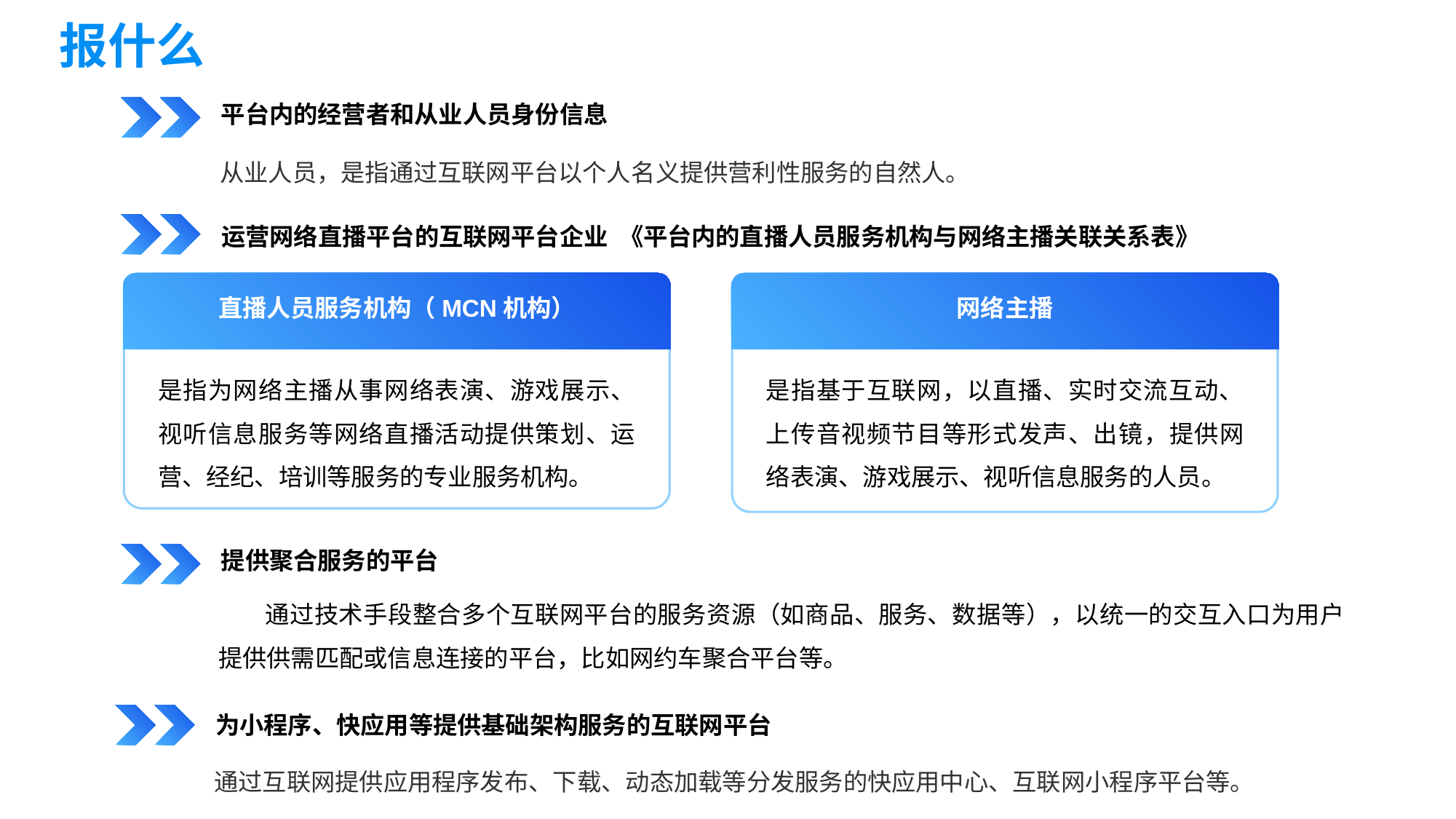

报什么
平台内的经营者和从业人员身份信息

从业人员，是指通过互联网平台以个人名义提供营利性服务的自然人。

运营网络直播平台的互联网平台企业  《平台内的直播人员服务机构与网络主播关联关系表》

直播人员服务机构（MCN机构）
网络主播
是指为网络主播从事网络表演、游戏展示、视听信息服务等网络直播活动提供策划、运营、经纪、培训等服务的专业服务机构。
是指基于互联网，以直播、实时交流互动、上传音视频节目等形式发声、出镜，提供网络表演、游戏展示、视听信息服务的人员。
提供聚合服务的平台

       通过技术手段整合多个互联网平台的服务资源（如商品、服务、数据等），以统一的交互入口为用户提供供需匹配或信息连接的平台，比如网约车聚合平台等。
为小程序、快应用等提供基础架构服务的互联网平台

通过互联网提供应用程序发布、下载、动态加载等分发服务的快应用中心、互联网小程序平台等。